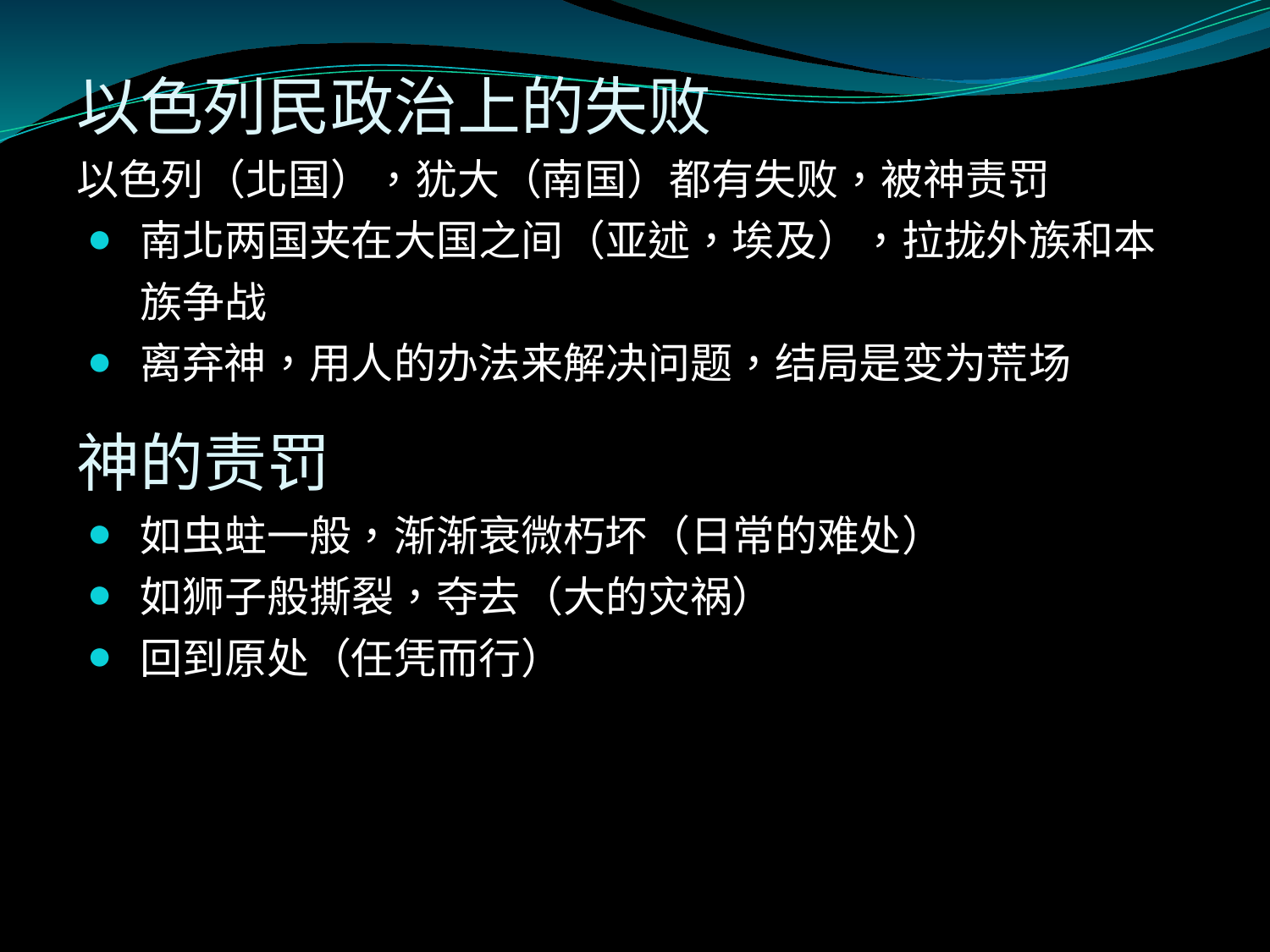

以色列民政治上的失败
以色列（北国），犹大（南国）都有失败，被神责罚
南北两国夹在大国之间（亚述，埃及），拉拢外族和本族争战
离弃神，用人的办法来解决问题，结局是变为荒场

神的责罚
如虫蛀一般，渐渐衰微朽坏（日常的难处）
如狮子般撕裂，夺去（大的灾祸）
回到原处（任凭而行）